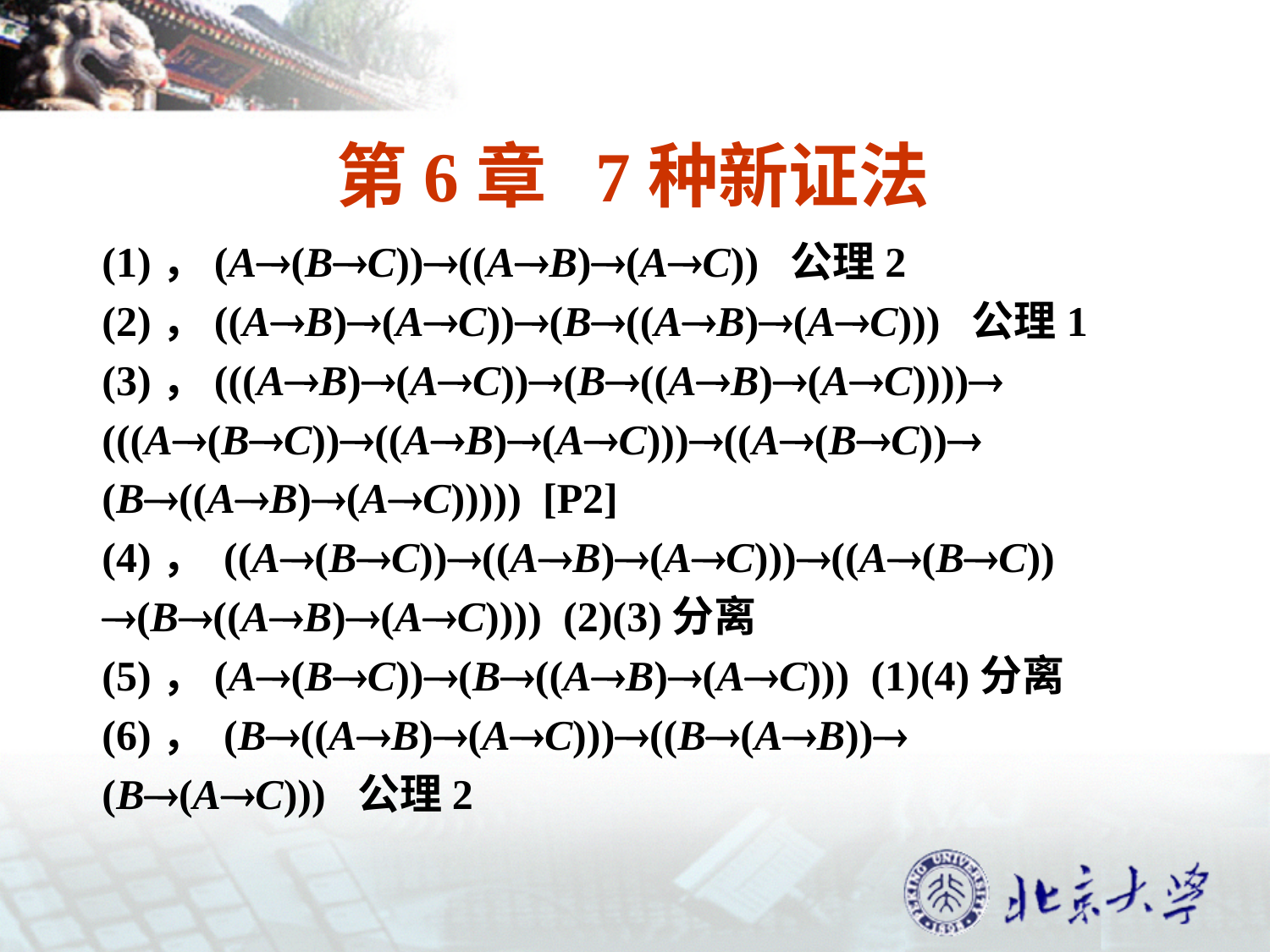

# 第6章  7种新证法
(1)，(A→(B→C))→((A→B)→(A→C))  公理2
(2)，((A→B)→(A→C))→(B→((A→B)→(A→C)))  公理1
(3)，(((A→B)→(A→C))→(B→((A→B)→(A→C))))→
(((A→(B→C))→((A→B)→(A→C)))→((A→(B→C))→
(B→((A→B)→(A→C)))))  [P2]
(4)， ((A→(B→C))→((A→B)→(A→C)))→((A→(B→C))
→(B→((A→B)→(A→C))))  (2)(3)分离
(5)，(A→(B→C))→(B→((A→B)→(A→C)))  (1)(4)分离
(6)， (B→((A→B)→(A→C)))→((B→(A→B))→
(B→(A→C)))  公理2